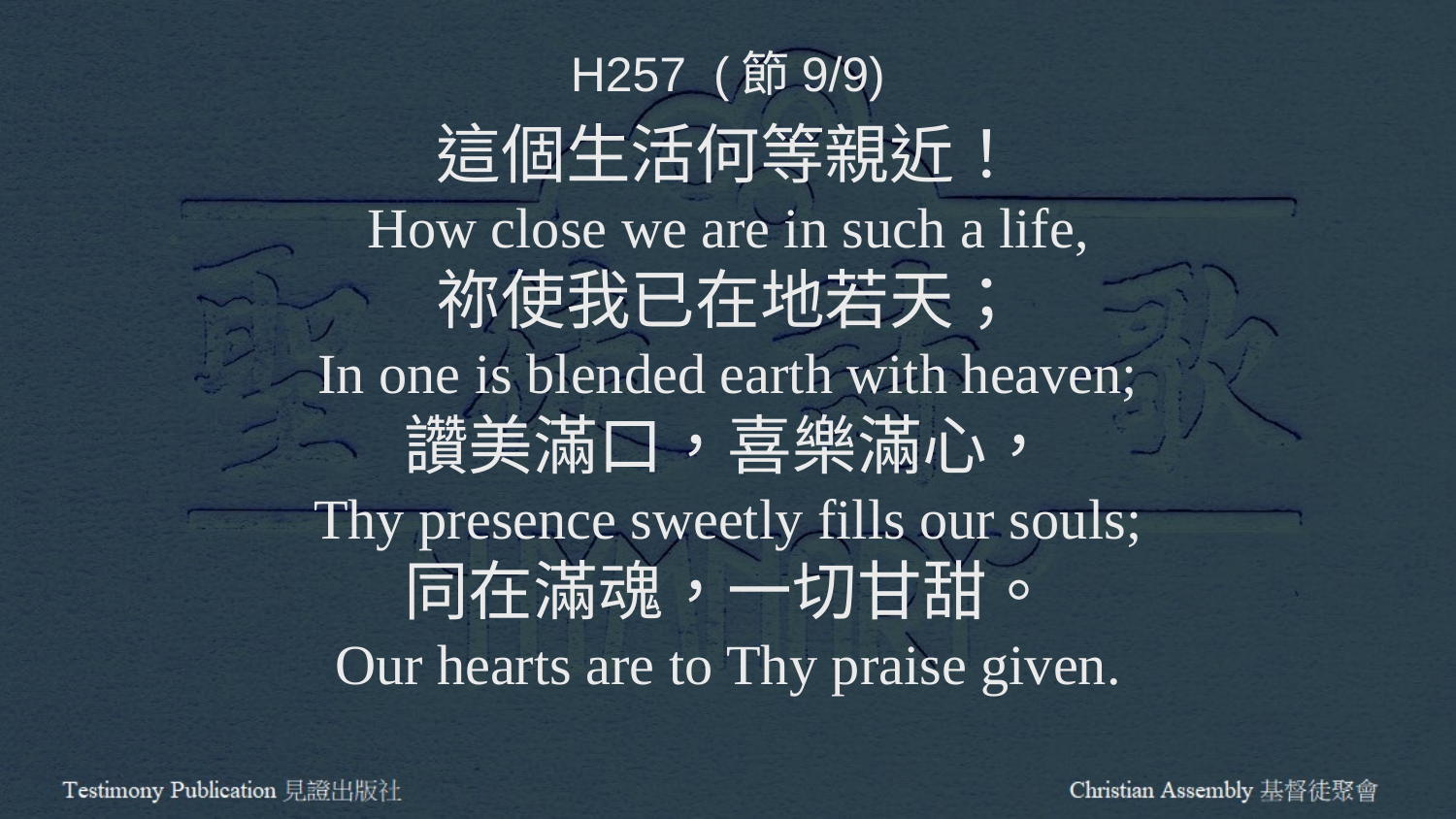

H257  (節9/9)
這個生活何等親近！
How close we are in such a life,
祢使我已在地若天；
In one is blended earth with heaven;
讚美滿口，喜樂滿心，
Thy presence sweetly fills our souls;
同在滿魂，一切甘甜。
Our hearts are to Thy praise given.